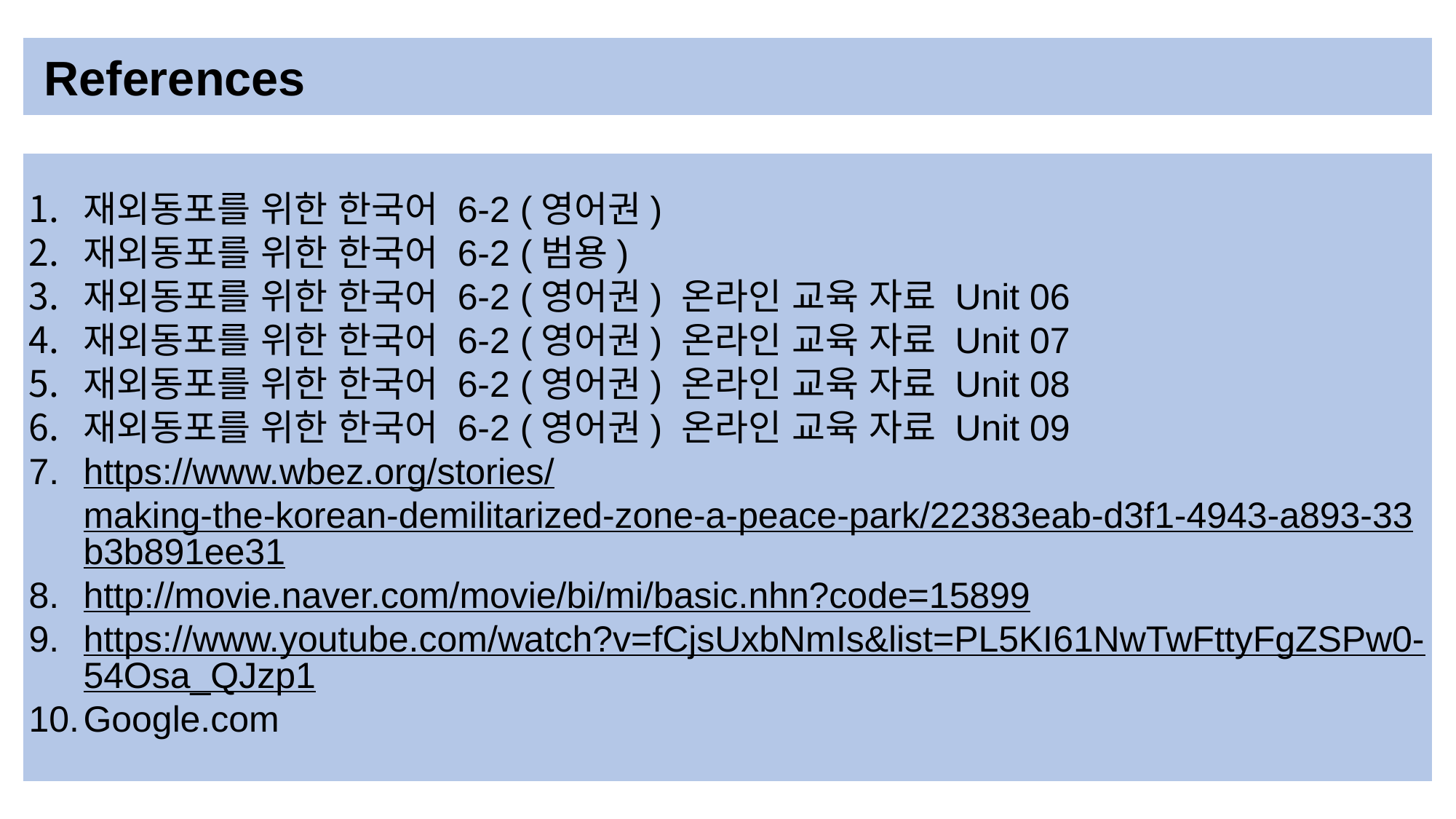

References

재외동포를 위한 한국어 6-2 (영어권)
재외동포를 위한 한국어 6-2 (범용)
재외동포를 위한 한국어 6-2 (영어권) 온라인 교육 자료 Unit 06
재외동포를 위한 한국어 6-2 (영어권) 온라인 교육 자료 Unit 07
재외동포를 위한 한국어 6-2 (영어권) 온라인 교육 자료 Unit 08
재외동포를 위한 한국어 6-2 (영어권) 온라인 교육 자료 Unit 09
https://www.wbez.org/stories/making-the-korean-demilitarized-zone-a-peace-park/22383eab-d3f1-4943-a893-33b3b891ee31
http://movie.naver.com/movie/bi/mi/basic.nhn?code=15899
https://www.youtube.com/watch?v=fCjsUxbNmIs&list=PL5KI61NwTwFttyFgZSPw0-54Osa_QJzp1
Google.com